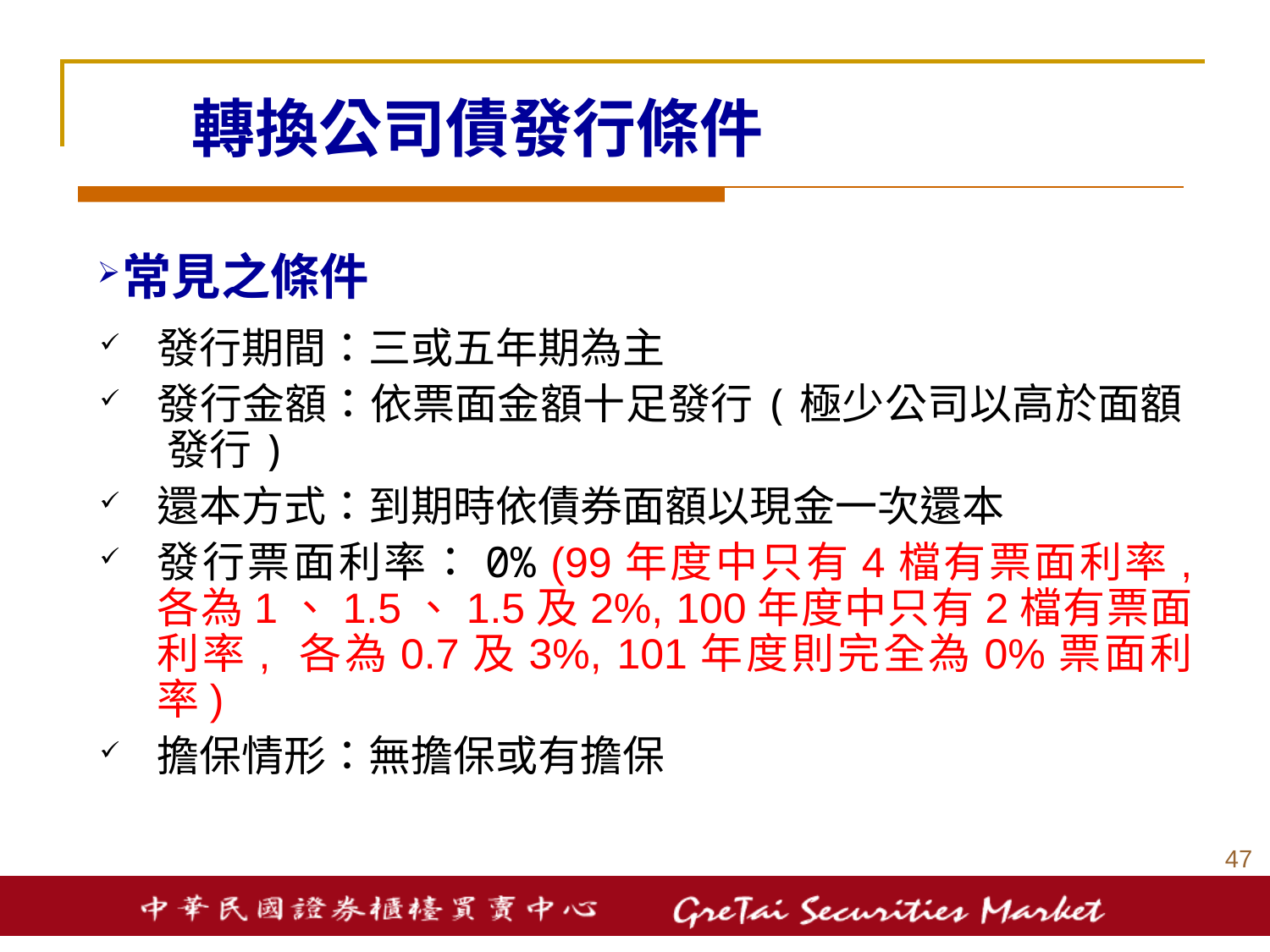

轉換公司債發行條件

常見之條件
發行期間：三或五年期為主
發行金額：依票面金額十足發行(極少公司以高於面額   發行)
還本方式：到期時依債券面額以現金一次還本
發行票面利率：0% (99年度中只有4檔有票面利率, 各為1、1.5、1.5及2%, 100年度中只有2檔有票面利率, 各為0.7及3%, 101年度則完全為0%票面利率)
擔保情形：無擔保或有擔保

47